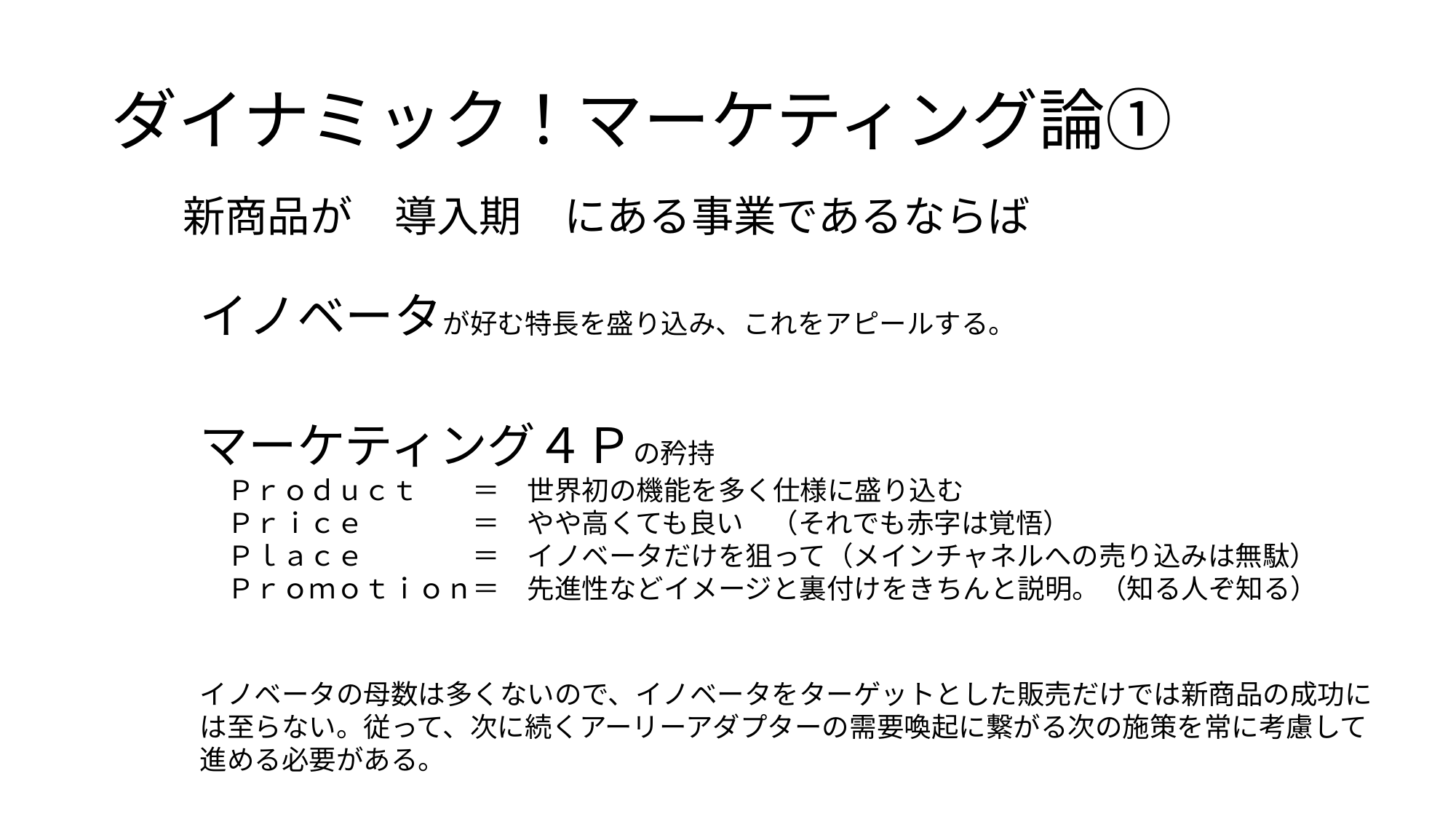

# ダイナミック！マーケティング論①
新商品が　導入期　にある事業であるならば
イノベータが好む特長を盛り込み、これをアピールする。
マーケティング４Ｐの矜持
　Ｐｒｏｄｕｃｔ　　＝　世界初の機能を多く仕様に盛り込む
　Ｐｒｉｃｅ　　　　＝　やや高くても良い　（それでも赤字は覚悟）
　Ｐｌａｃｅ　　　　＝　イノベータだけを狙って（メインチャネルへの売り込みは無駄）
　Ｐｒｏｍｏｔｉｏｎ＝　先進性などイメージと裏付けをきちんと説明。（知る人ぞ知る）
イノベータの母数は多くないので、イノベータをターゲットとした販売だけでは新商品の成功には至らない。従って、次に続くアーリーアダプターの需要喚起に繋がる次の施策を常に考慮して進める必要がある。